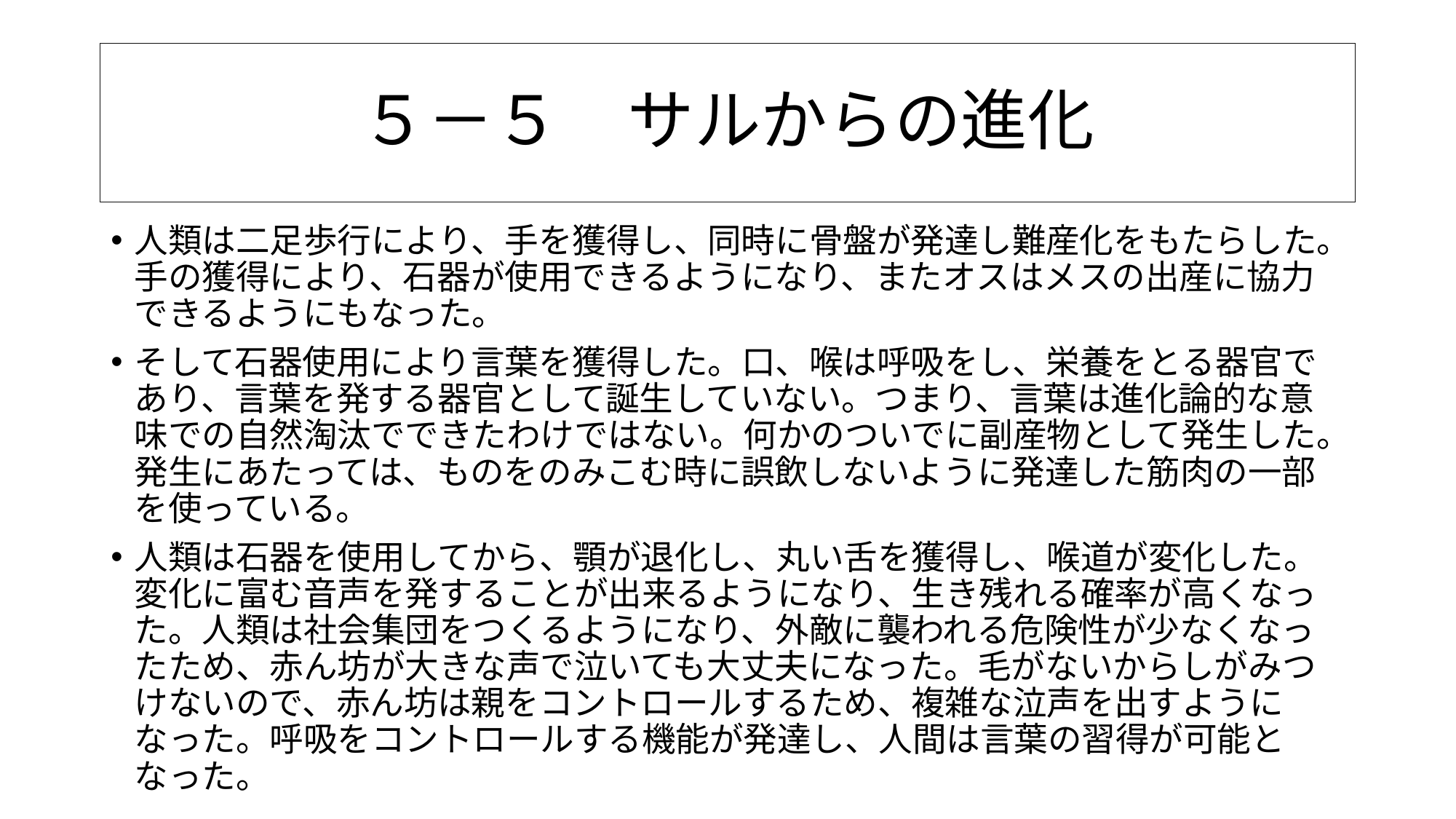

# ５－５　サルからの進化
人類は二足歩行により、手を獲得し、同時に骨盤が発達し難産化をもたらした。手の獲得により、石器が使用できるようになり、またオスはメスの出産に協力できるようにもなった。
そして石器使用により言葉を獲得した。口、喉は呼吸をし、栄養をとる器官であり、言葉を発する器官として誕生していない。つまり、言葉は進化論的な意味での自然淘汰でできたわけではない。何かのついでに副産物として発生した。発生にあたっては、ものをのみこむ時に誤飲しないように発達した筋肉の一部を使っている。
人類は石器を使用してから、顎が退化し、丸い舌を獲得し、喉道が変化した。変化に富む音声を発することが出来るようになり、生き残れる確率が高くなった。人類は社会集団をつくるようになり、外敵に襲われる危険性が少なくなったため、赤ん坊が大きな声で泣いても大丈夫になった。毛がないからしがみつけないので、赤ん坊は親をコントロールするため、複雑な泣声を出すようになった。呼吸をコントロールする機能が発達し、人間は言葉の習得が可能となった。